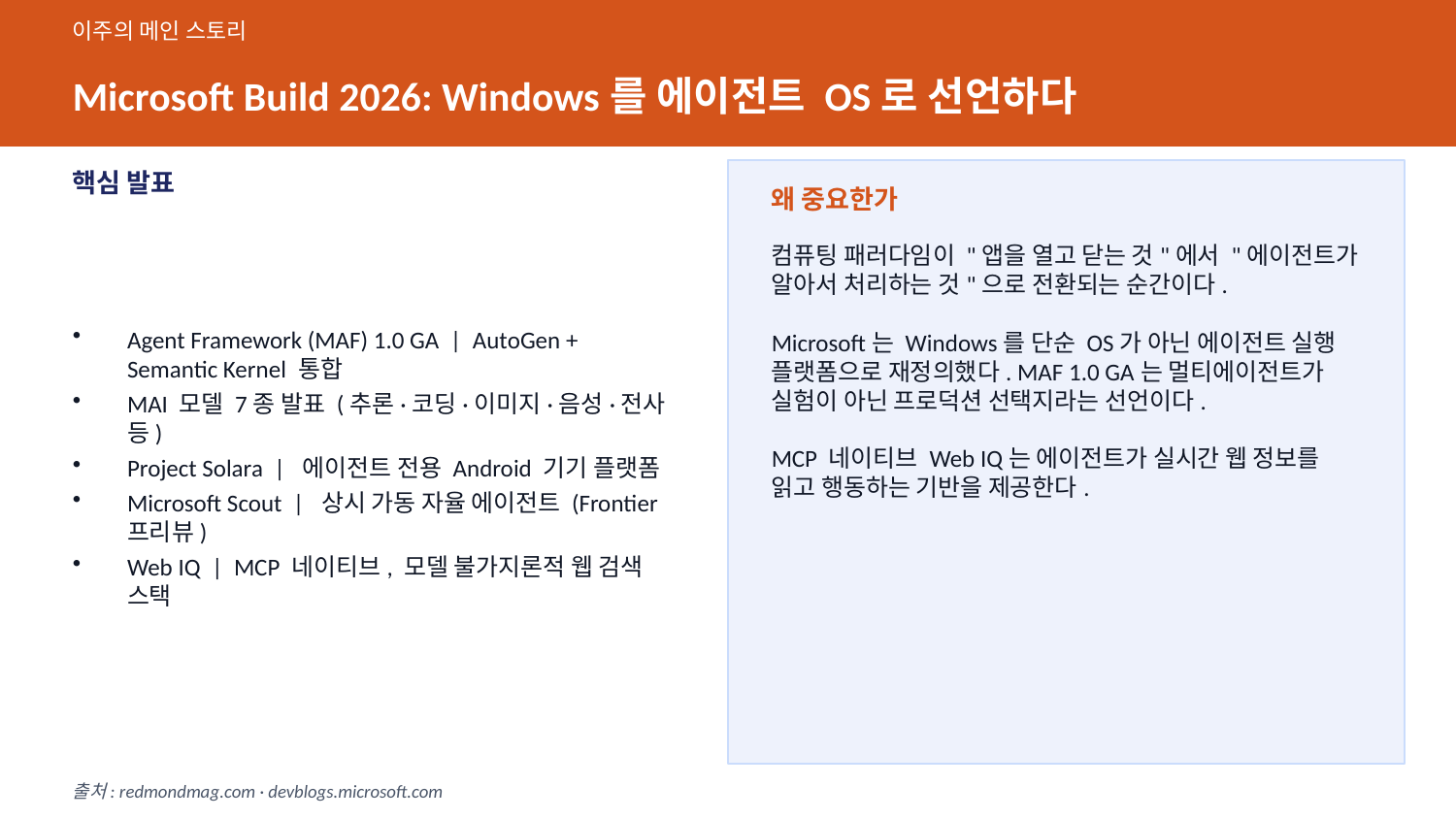

이주의 메인 스토리
Microsoft Build 2026: Windows를 에이전트 OS로 선언하다
핵심 발표

왜 중요한가
Agent Framework (MAF) 1.0 GA  |  AutoGen + Semantic Kernel 통합
MAI 모델 7종 발표 (추론·코딩·이미지·음성·전사 등)
Project Solara  |  에이전트 전용 Android 기기 플랫폼
Microsoft Scout  |  상시 가동 자율 에이전트 (Frontier 프리뷰)
Web IQ  |  MCP 네이티브, 모델 불가지론적 웹 검색 스택
컴퓨팅 패러다임이 "앱을 열고 닫는 것"에서 "에이전트가 알아서 처리하는 것"으로 전환되는 순간이다.

Microsoft는 Windows를 단순 OS가 아닌 에이전트 실행 플랫폼으로 재정의했다. MAF 1.0 GA는 멀티에이전트가 실험이 아닌 프로덕션 선택지라는 선언이다.

MCP 네이티브 Web IQ는 에이전트가 실시간 웹 정보를 읽고 행동하는 기반을 제공한다.
출처: redmondmag.com · devblogs.microsoft.com